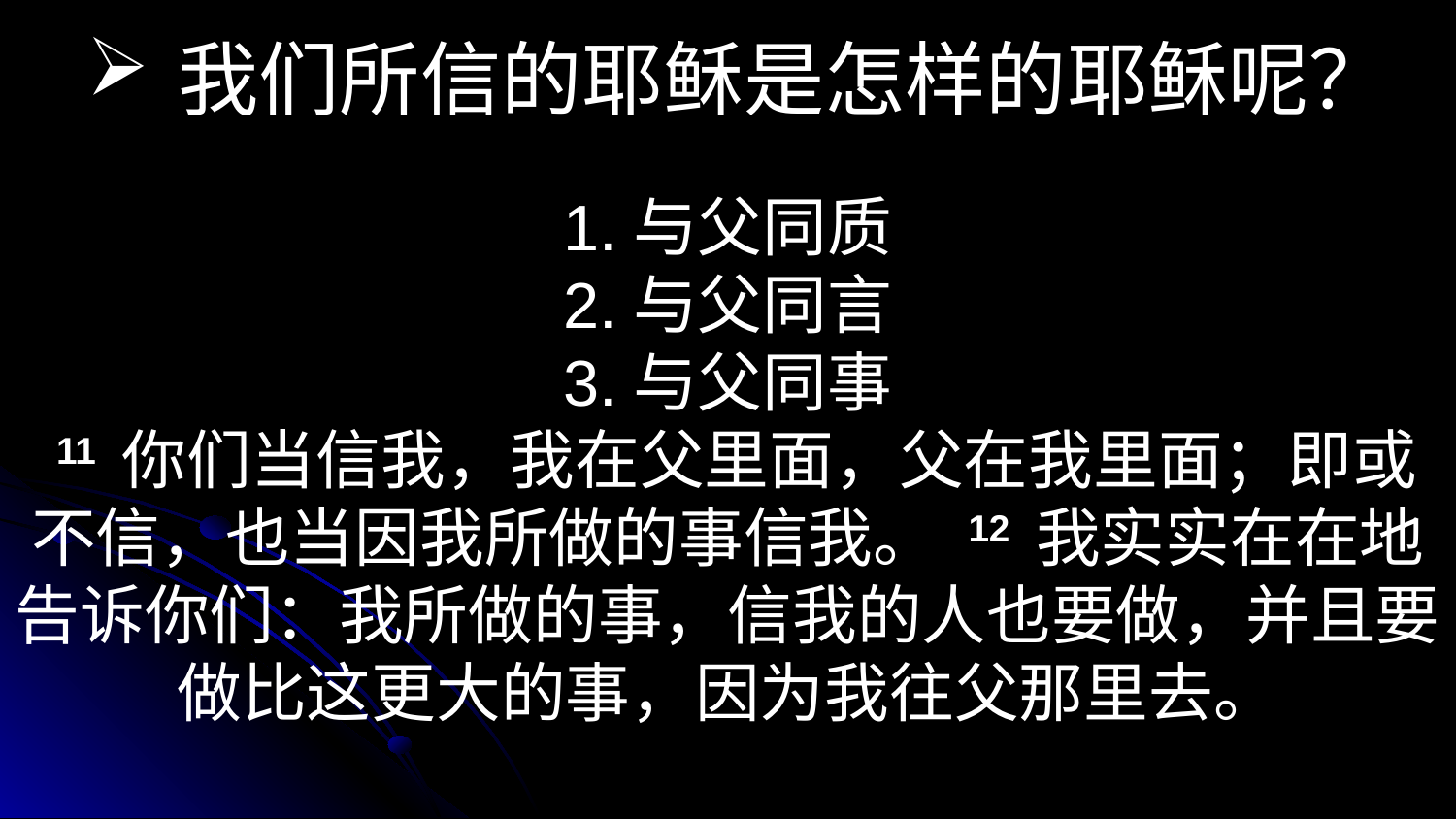

我们所信的耶稣是怎样的耶稣呢？
1.与父同质
2.与父同言
3.与父同事
 11 你们当信我，我在父里面，父在我里面；即或不信，也当因我所做的事信我。 12 我实实在在地告诉你们：我所做的事，信我的人也要做，并且要做比这更大的事，因为我往父那里去。